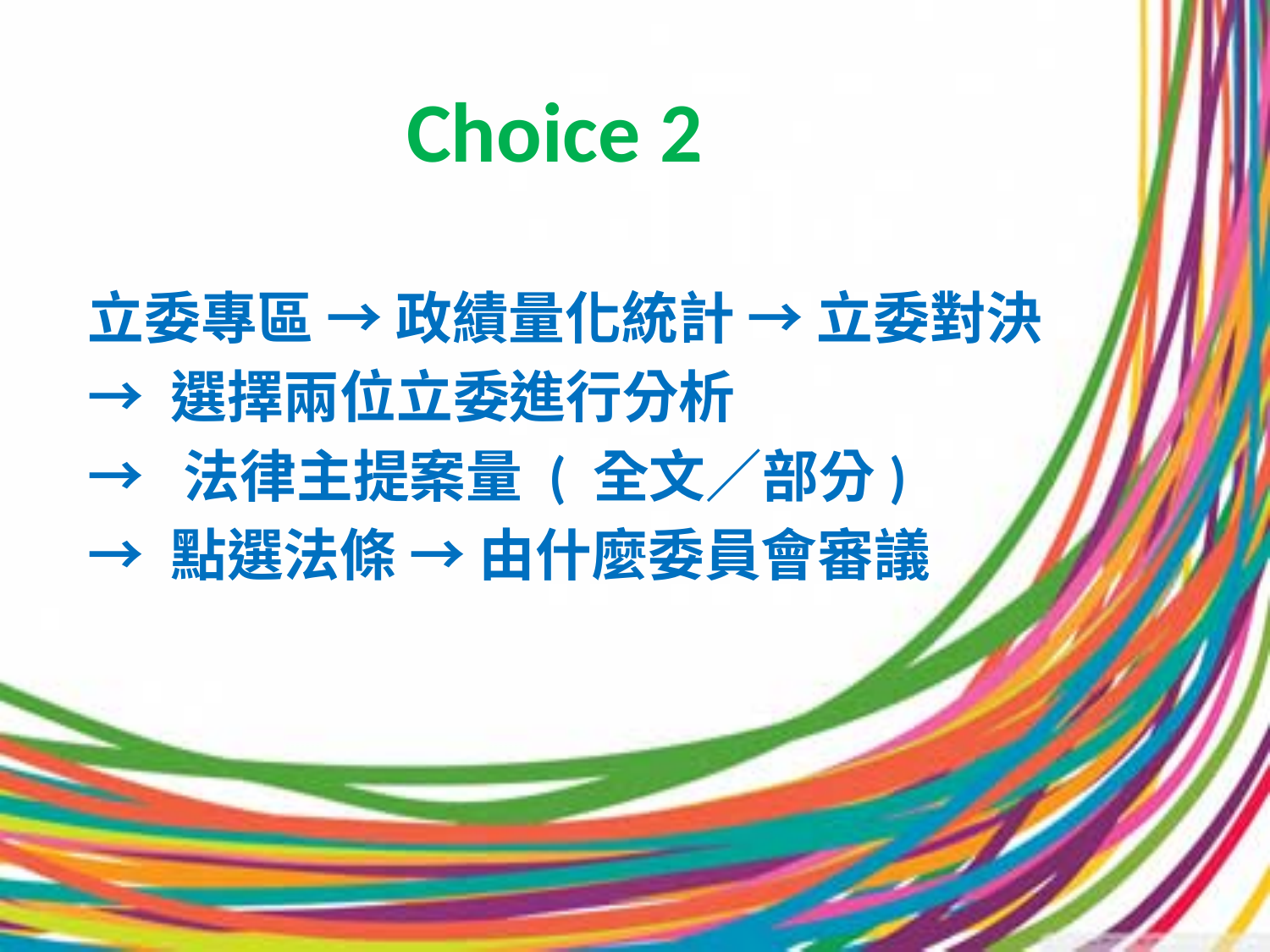

# Choice 2
立委專區 → 政績量化統計 → 立委對決
→ 選擇兩位立委進行分析
→  法律主提案量 ( 全文∕部分)
→ 點選法條 → 由什麼委員會審議